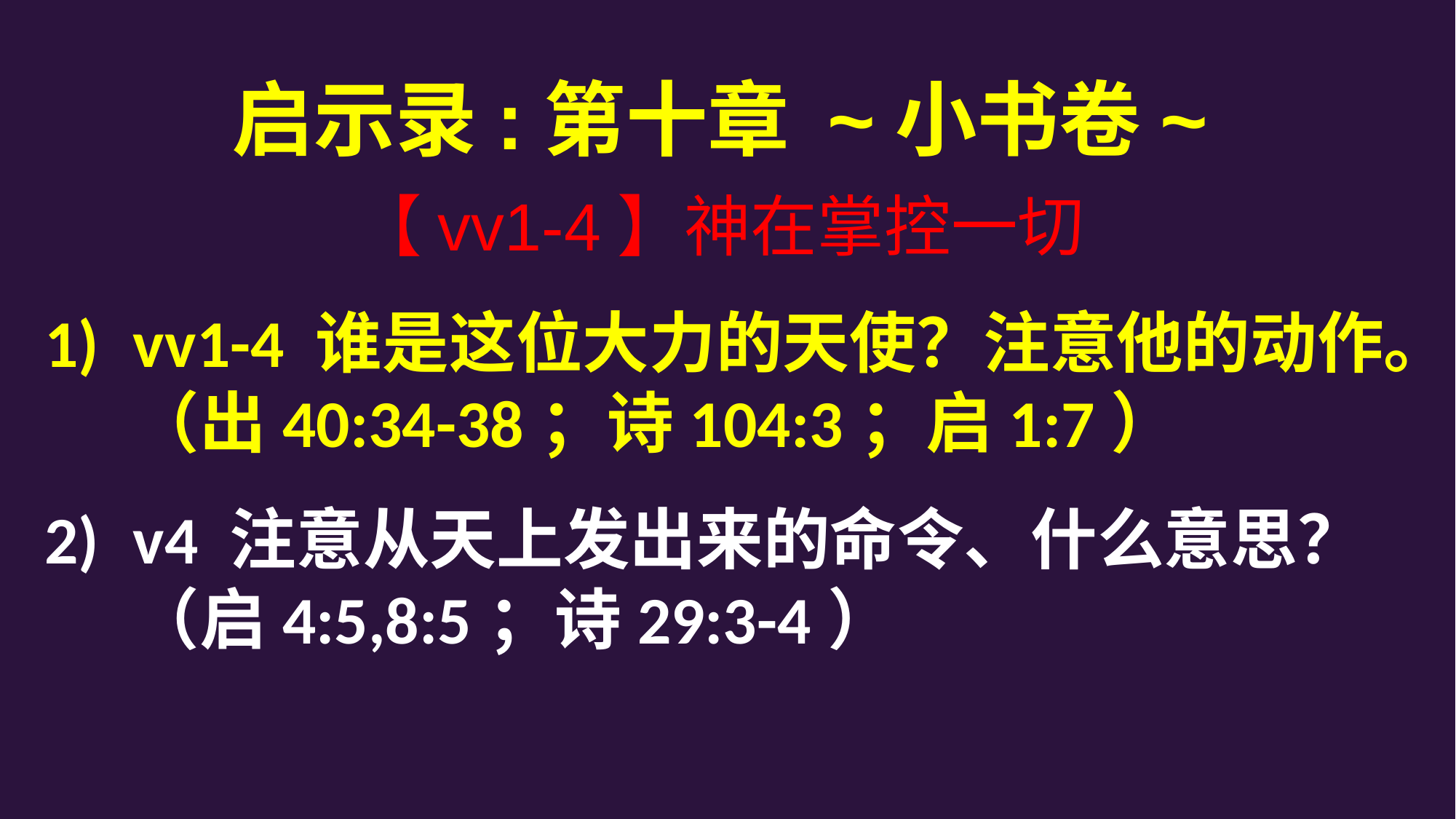

启示录:第十章 ~小书卷~

【vv1-4】神在掌控一切

vv1-4 谁是这位大力的天使？注意他的动作。（出40:34-38；诗104:3；启1:7）

v4 注意从天上发出来的命令、什么意思？（启4:5,8:5；诗29:3-4）